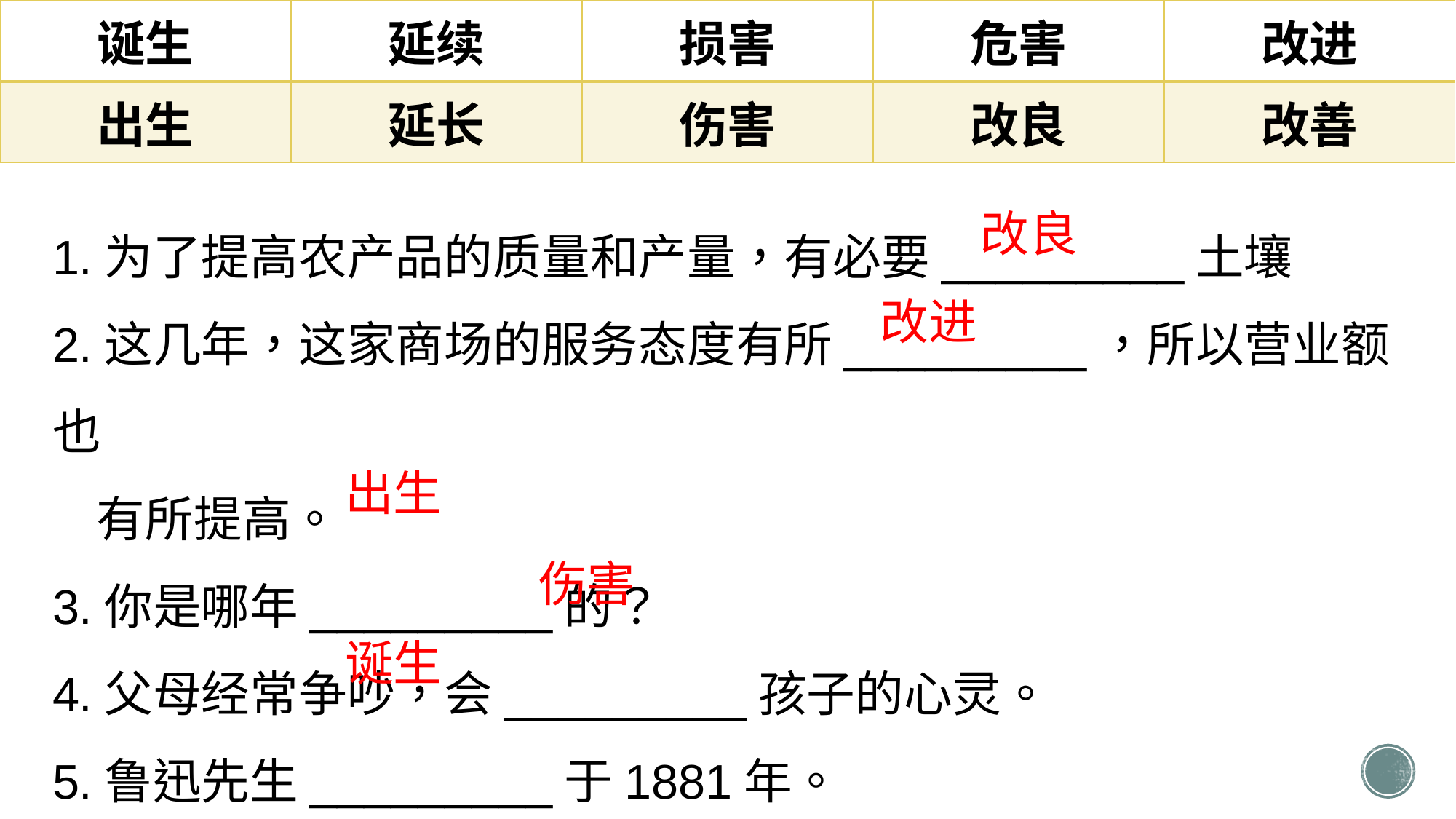

| 诞生 | 延续 | 损害 | 危害 | 改进 |
| --- | --- | --- | --- | --- |
| 出生 | 延长 | 伤害 | 改良 | 改善 |
1.为了提高农产品的质量和产量，有必要_________土壤
2.这几年，这家商场的服务态度有所_________，所以营业额也
   有所提高。
3.你是哪年_________的？
4.父母经常争吵，会_________孩子的心灵。
5.鲁迅先生_________于1881年。
改良
改进
出生
伤害
诞生